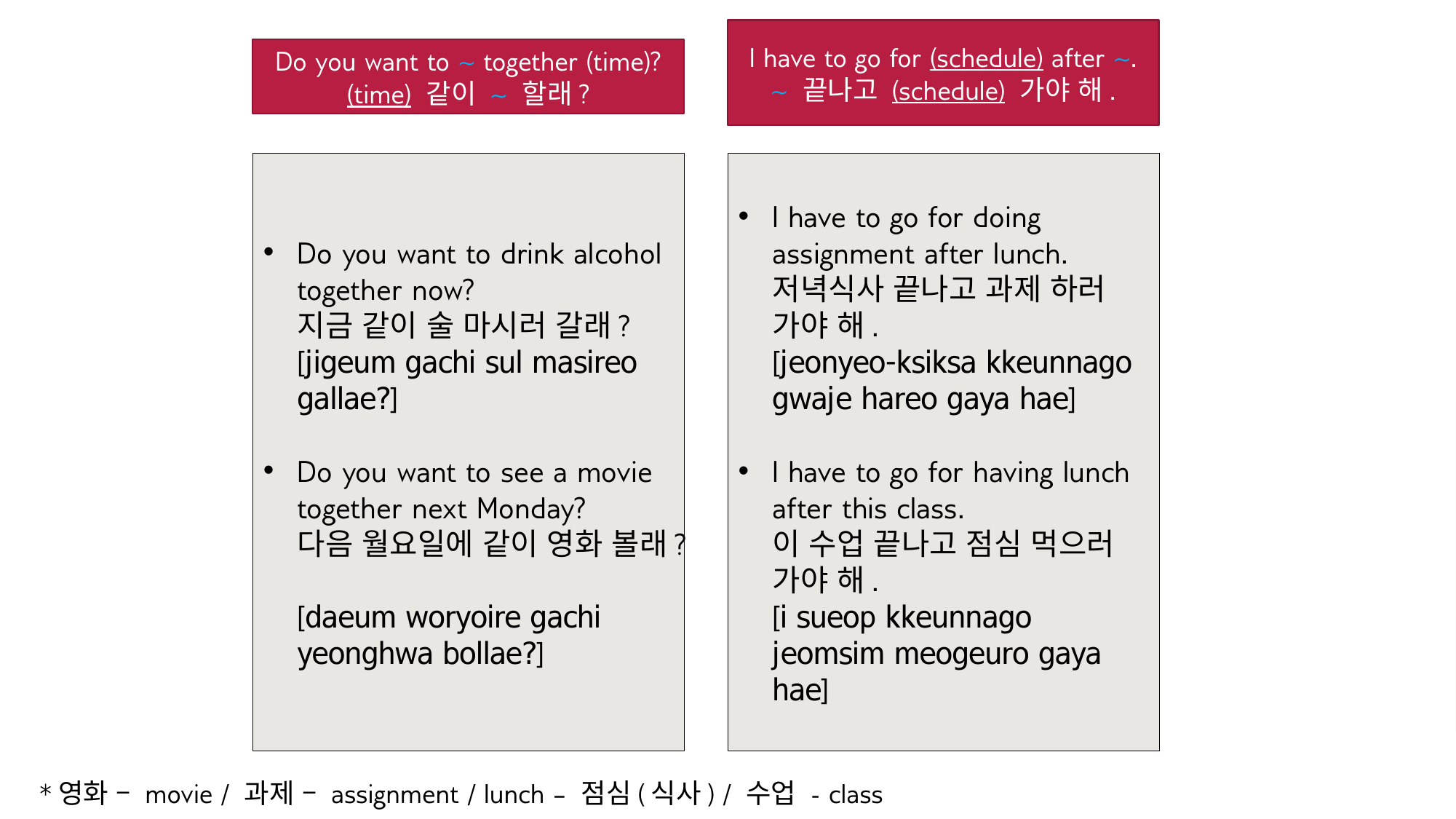

I have to go for (schedule) after ~.
~ 끝나고 (schedule) 가야 해.
Do you want to ~ together (time)?
(time) 같이 ~ 할래?
# Key sentences - time & date
Do you want to drink alcohol together now?
지금 같이 술 마시러 갈래?
[jigeum gachi sul masireo gallae?]

Do you want to see a movie together next Monday?
다음 월요일에 같이 영화 볼래?
[daeum woryoire gachi yeonghwa bollae?]
I have to go for doing assignment after lunch.
저녁식사 끝나고 과제 하러 가야 해.
[jeonyeo-ksiksa kkeunnago gwaje hareo gaya hae]

I have to go for having lunch after this class.
이 수업 끝나고 점심 먹으러 가야 해.
[i sueop kkeunnago jeomsim meogeuro gaya hae]
*영화 – movie / 과제 – assignment / lunch – 점심(식사) / 수업 - class